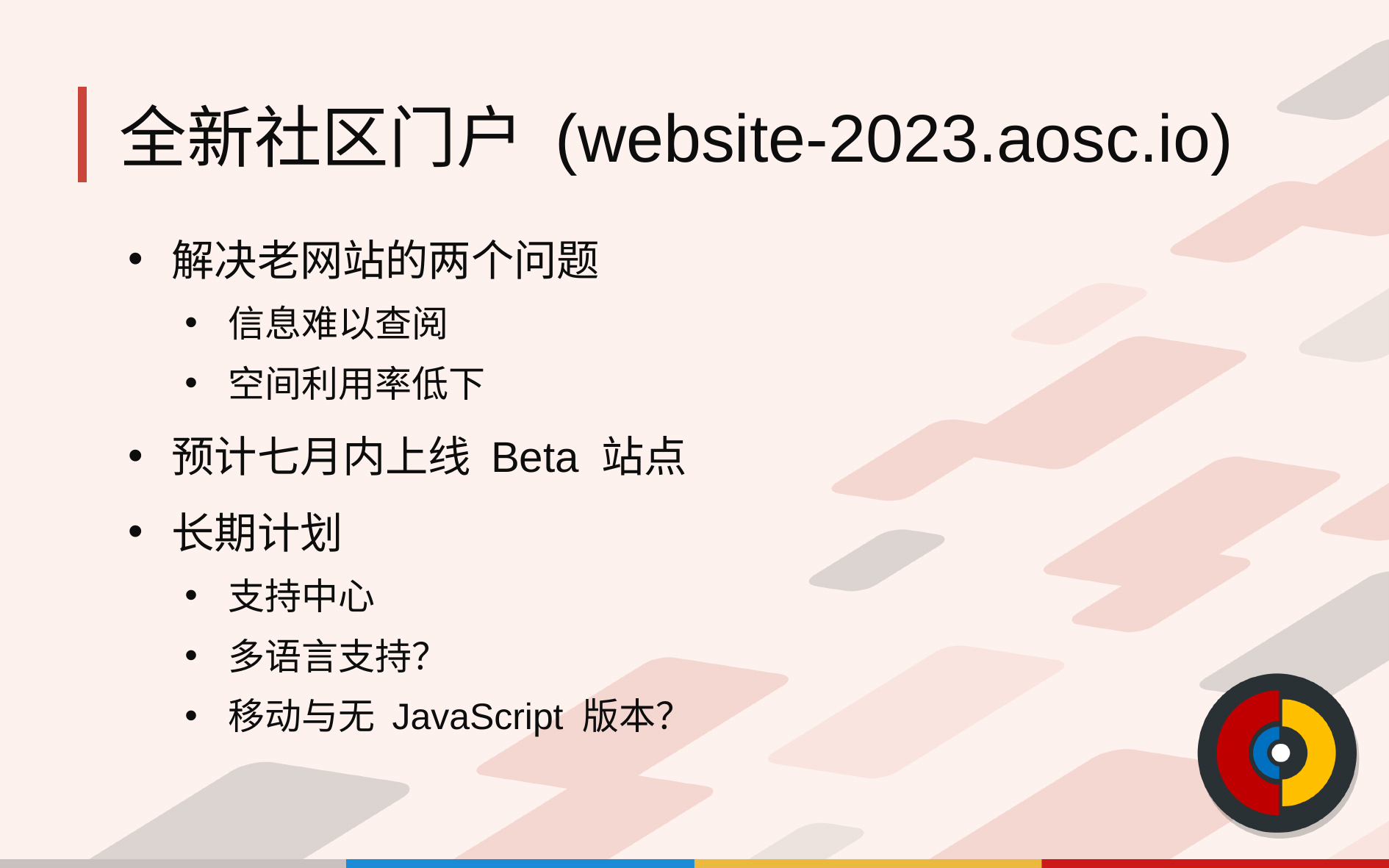

# 全新社区门户 (website-2023.aosc.io)
解决老网站的两个问题
信息难以查阅
空间利用率低下
预计七月内上线 Beta 站点
长期计划
支持中心
多语言支持？
移动与无 JavaScript 版本？